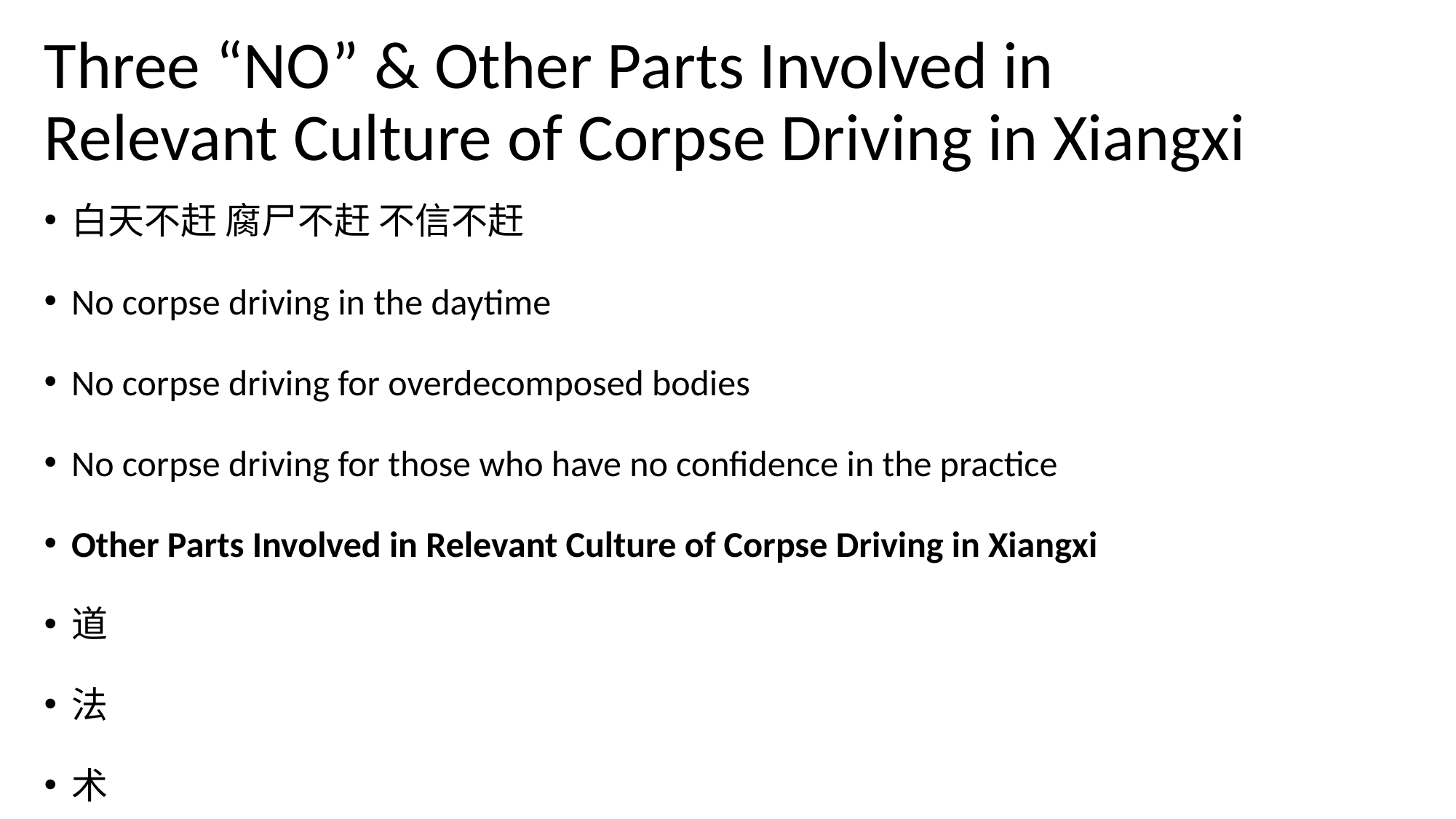

# Three “NO” & Other Parts Involved in Relevant Culture of Corpse Driving in Xiangxi
白天不赶 腐尸不赶 不信不赶
No corpse driving in the daytime
No corpse driving for overdecomposed bodies
No corpse driving for those who have no confidence in the practice
Other Parts Involved in Relevant Culture of Corpse Driving in Xiangxi
道
法
术